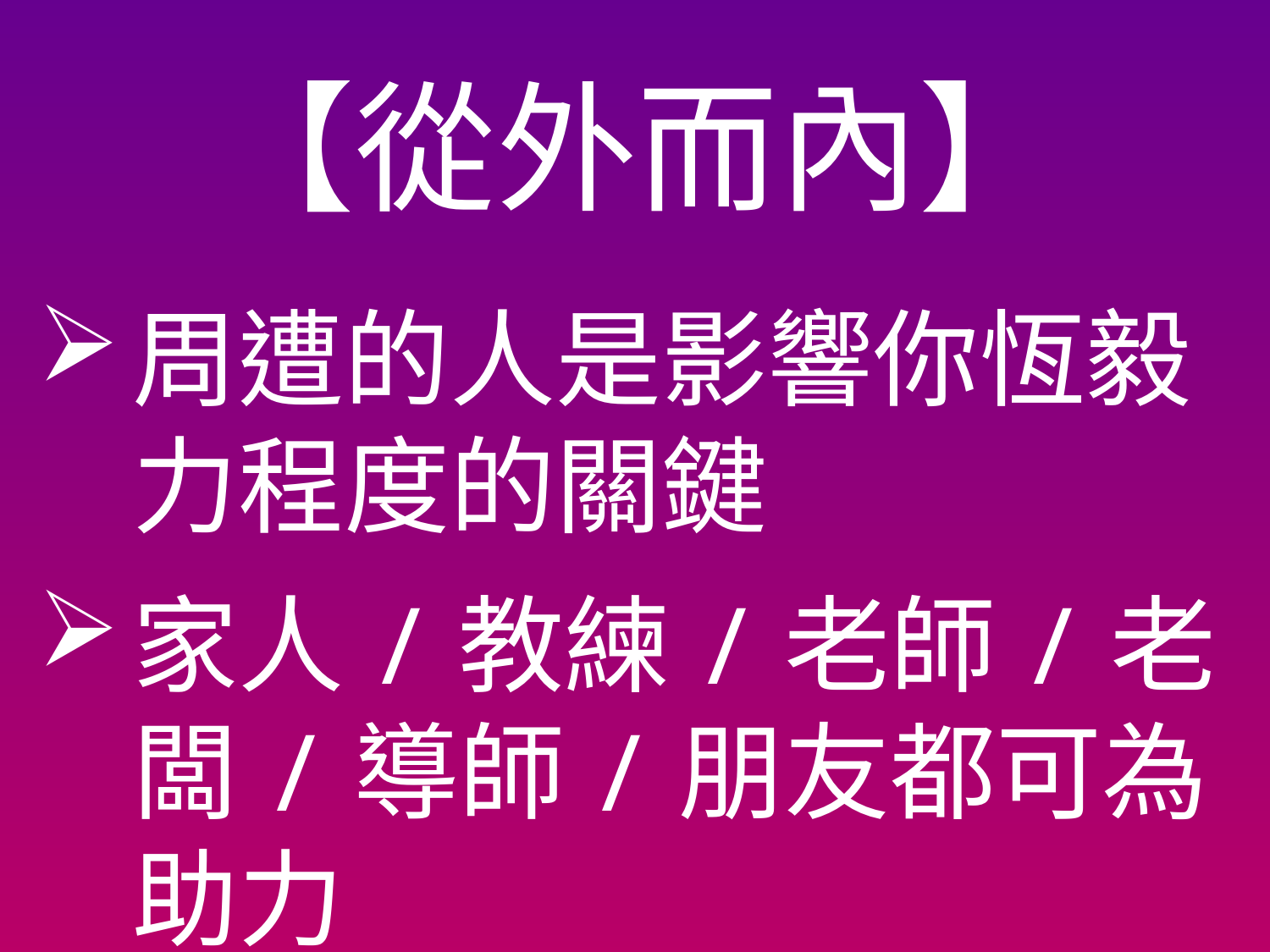

# 【從外而內】
周遭的人是影響你恆毅力程度的關鍵
家人/教練/老師/老闆/導師/朋友都可為助力